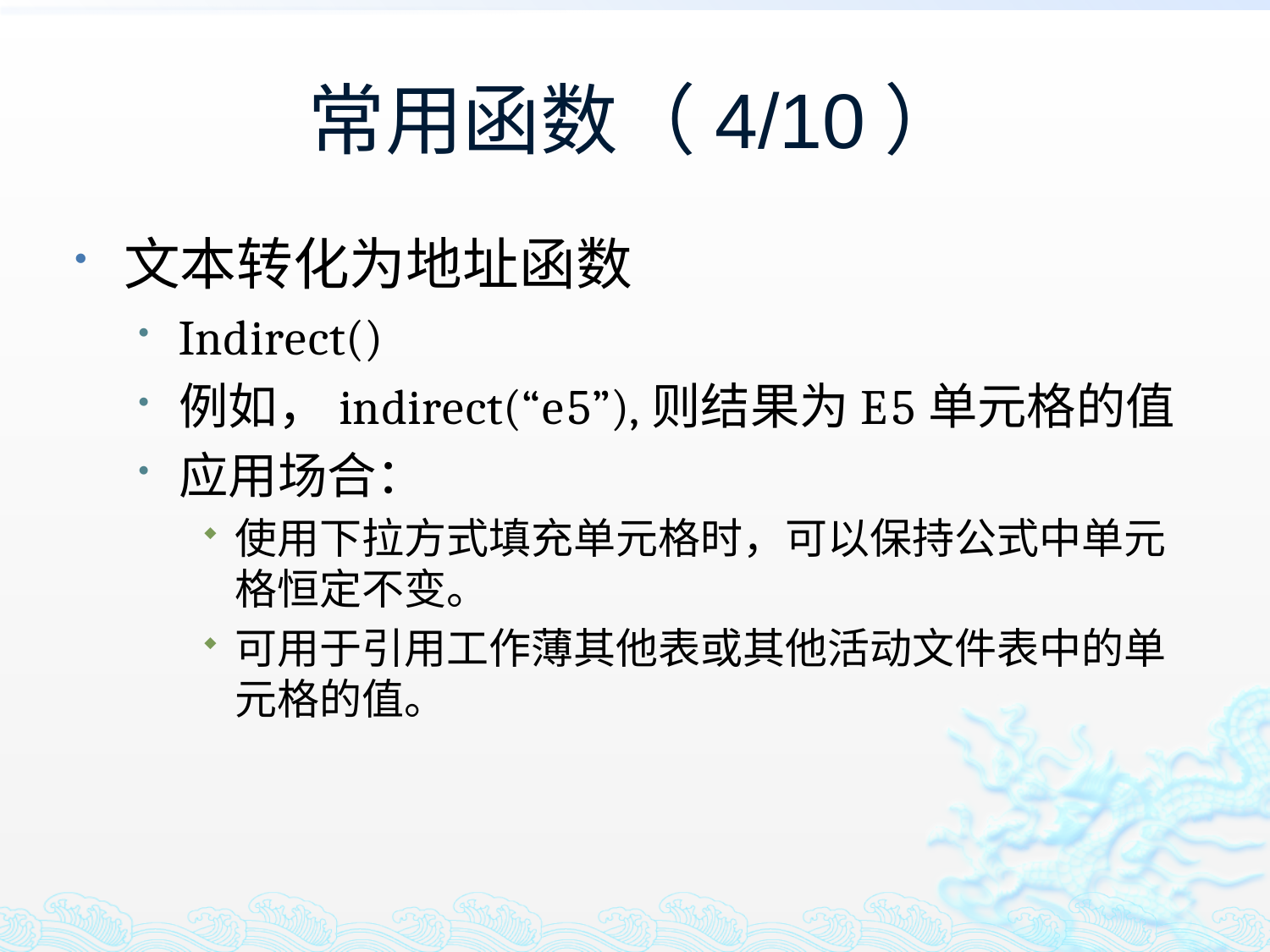

# 常用函数（4/10）
文本转化为地址函数
Indirect()
例如，indirect(“e5”),则结果为E5单元格的值
应用场合：
使用下拉方式填充单元格时，可以保持公式中单元格恒定不变。
可用于引用工作薄其他表或其他活动文件表中的单元格的值。